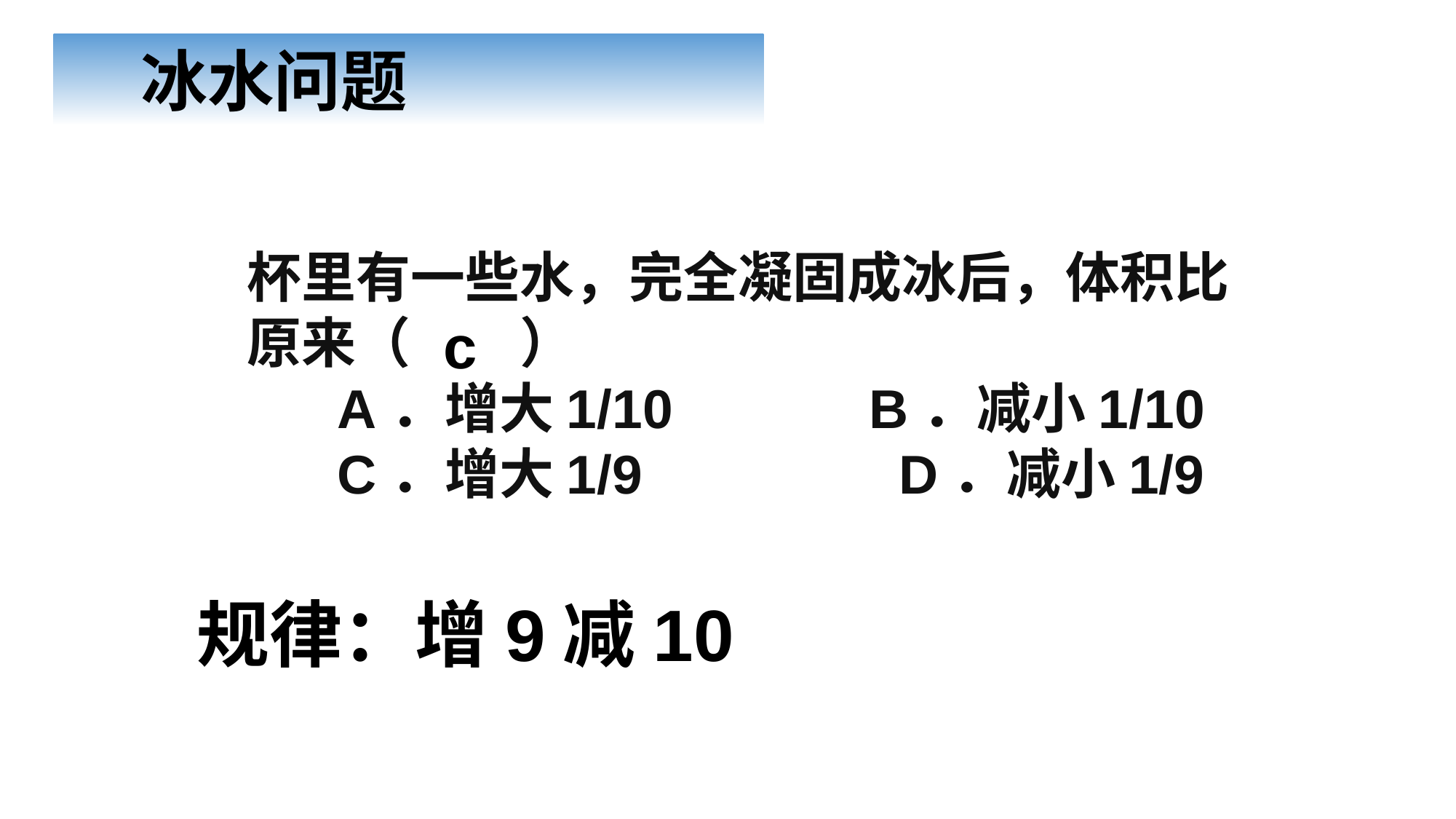

冰水问题
杯里有一些水，完全凝固成冰后，体积比原来（　　）
      A．增大1/10             B．减小1/10
      C．增大1/9                 D．减小1/9
c
规律：增9减10